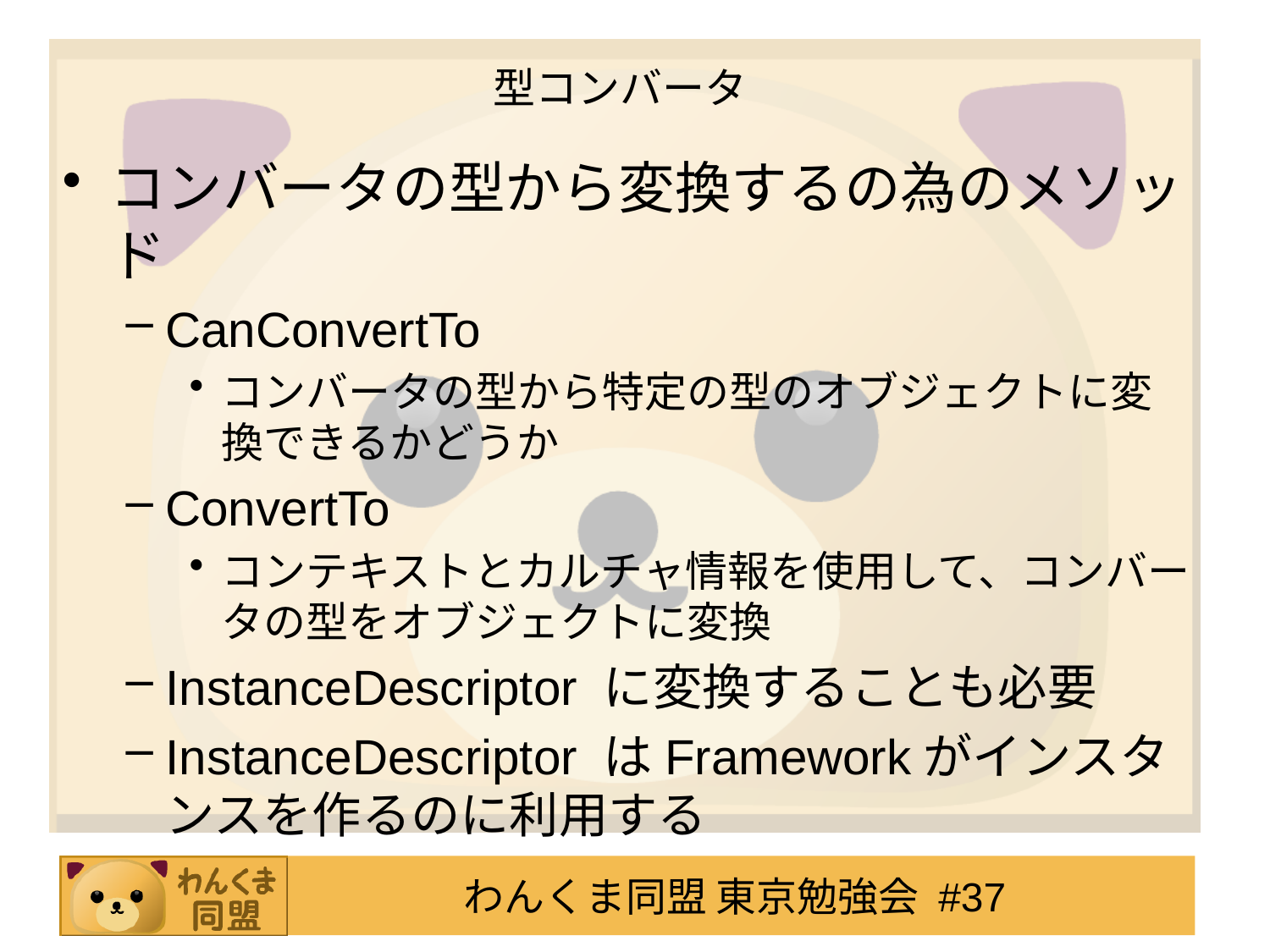

# 型コンバータ
コンバータの型から変換するの為のメソッド
CanConvertTo
コンバータの型から特定の型のオブジェクトに変換できるかどうか
ConvertTo
コンテキストとカルチャ情報を使用して、コンバータの型をオブジェクトに変換
InstanceDescriptor に変換することも必要
InstanceDescriptor はFrameworkがインスタンスを作るのに利用する